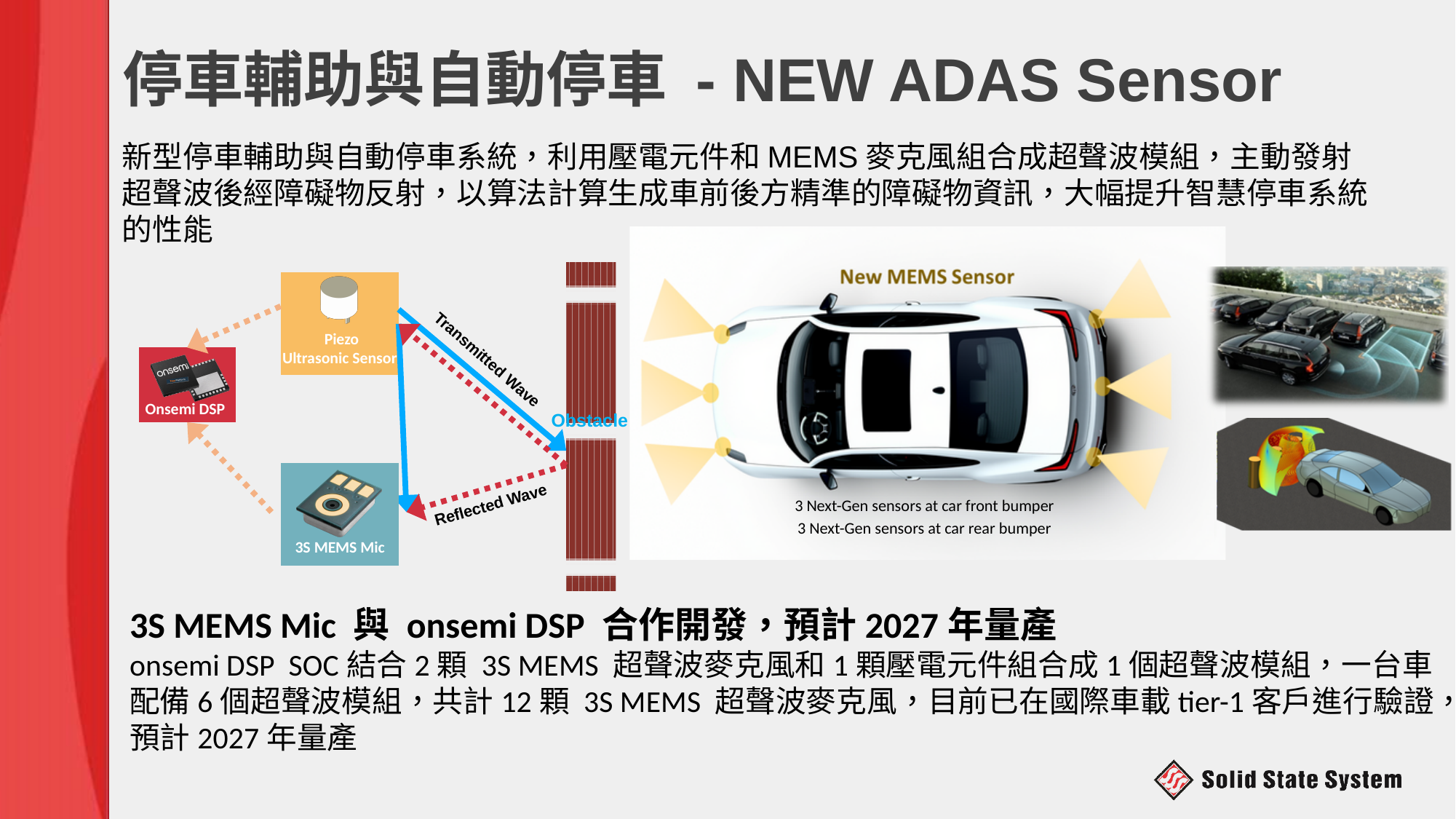

# 停車輔助與自動停車 - NEW ADAS Sensor
新型停車輔助與自動停車系統，利用壓電元件和MEMS麥克風組合成超聲波模組，主動發射超聲波後經障礙物反射，以算法計算生成車前後方精準的障礙物資訊，大幅提升智慧停車系統的性能

 Piezo
Ultrasonic Sensor

Transmitted Wave
Onsemi DSP

Obstacle

3 Next-Gen sensors at car front bumper
3 Next-Gen sensors at car rear bumper
Reflected Wave
3S MEMS Mic
3S MEMS Mic 與 onsemi DSP 合作開發，預計2027年量產
onsemi DSP  SOC結合2顆 3S MEMS 超聲波麥克風和1顆壓電元件組合成1個超聲波模組，一台車配備6個超聲波模組，共計12顆 3S MEMS 超聲波麥克風，目前已在國際車載tier-1客戶進行驗證，預計2027年量產